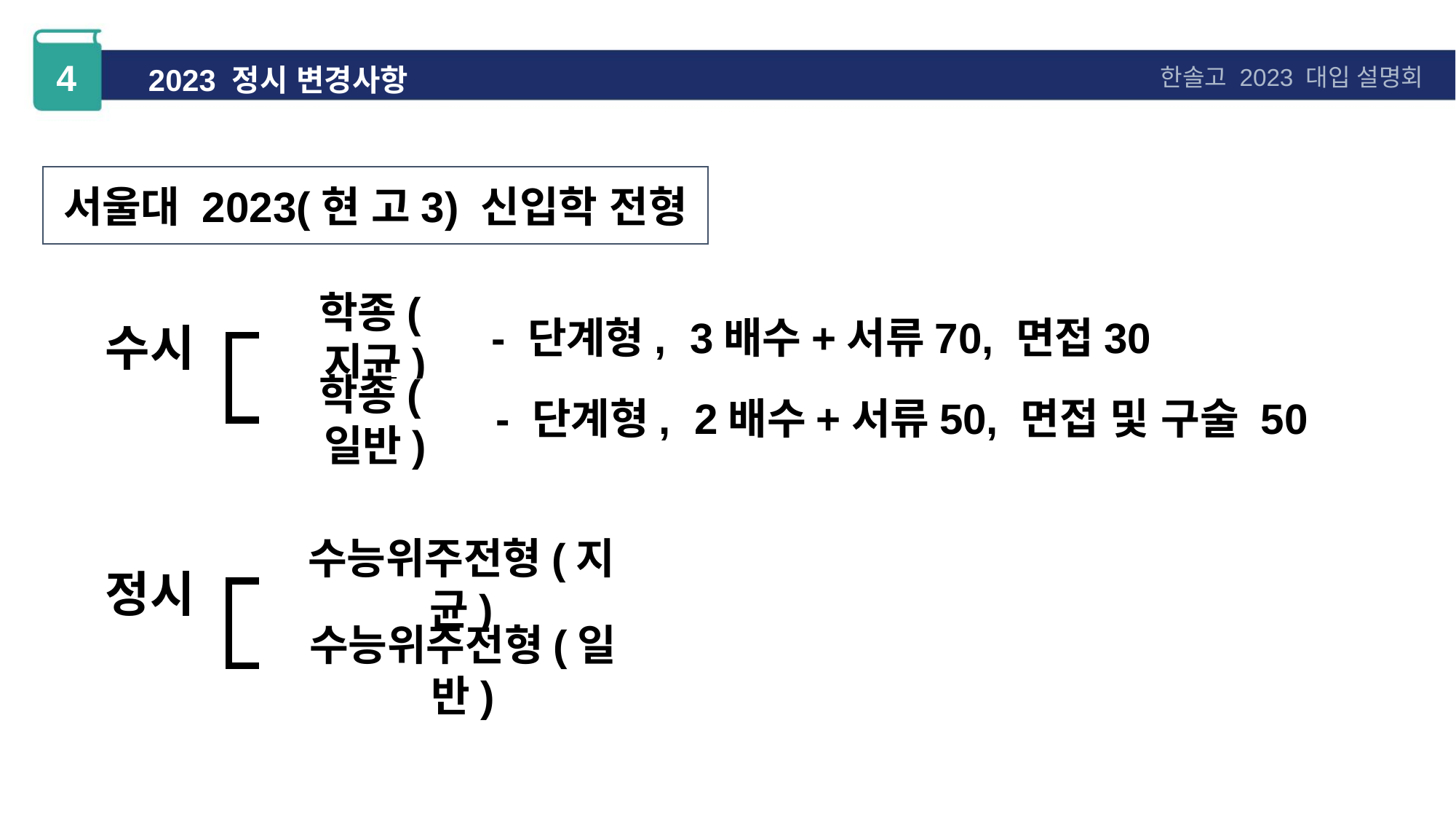

4
2023 정시 변경사항
한솔고 2023 대입 설명회
서울대 2023(현 고3) 신입학 전형
수시
학종(지균)
- 단계형,  3배수+서류70, 면접30

- 단계형,  2배수+서류50, 면접 및 구술 50
학종(일반)
정시
수능위주전형(지균)

수능위주전형(일반)